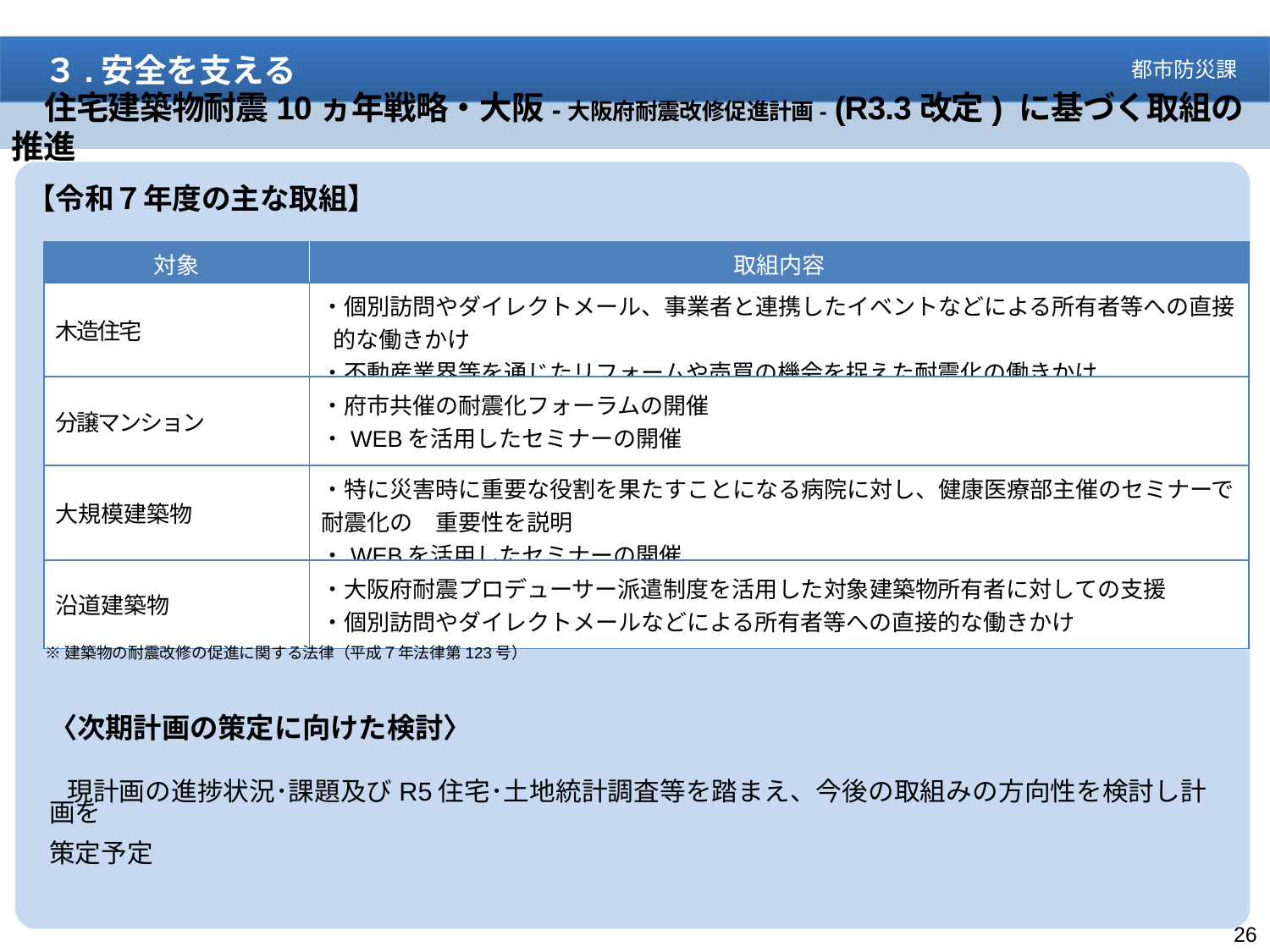

３.安全を支える
都市防災課
　住宅建築物耐震10ヵ年戦略・大阪-大阪府耐震改修促進計画- (R3.3改定) に基づく取組の推進

【令和７年度の主な取組】
| 対象 | 取組内容 |
| --- | --- |
| 木造住宅 | ・個別訪問やダイレクトメール、事業者と連携したイベントなどによる所有者等への直接的な働きかけ ・不動産業界等を通じたリフォームや売買の機会を捉えた耐震化の働きかけ |
| 分譲マンション | ・府市共催の耐震化フォーラムの開催 ・WEBを活用したセミナーの開催 |
| 大規模建築物 | ・特に災害時に重要な役割を果たすことになる病院に対し、健康医療部主催のセミナーで耐震化の　重要性を説明 ・WEBを活用したセミナーの開催 |
| 沿道建築物 | ・大阪府耐震プロデューサー派遣制度を活用した対象建築物所有者に対しての支援 ・個別訪問やダイレクトメールなどによる所有者等への直接的な働きかけ |
※建築物の耐震改修の促進に関する法律（平成７年法律第123号）
〈次期計画の策定に向けた検討〉

  現計画の進捗状況･課題及びR5住宅･土地統計調査等を踏まえ、今後の取組みの方向性を検討し計画を
策定予定
26